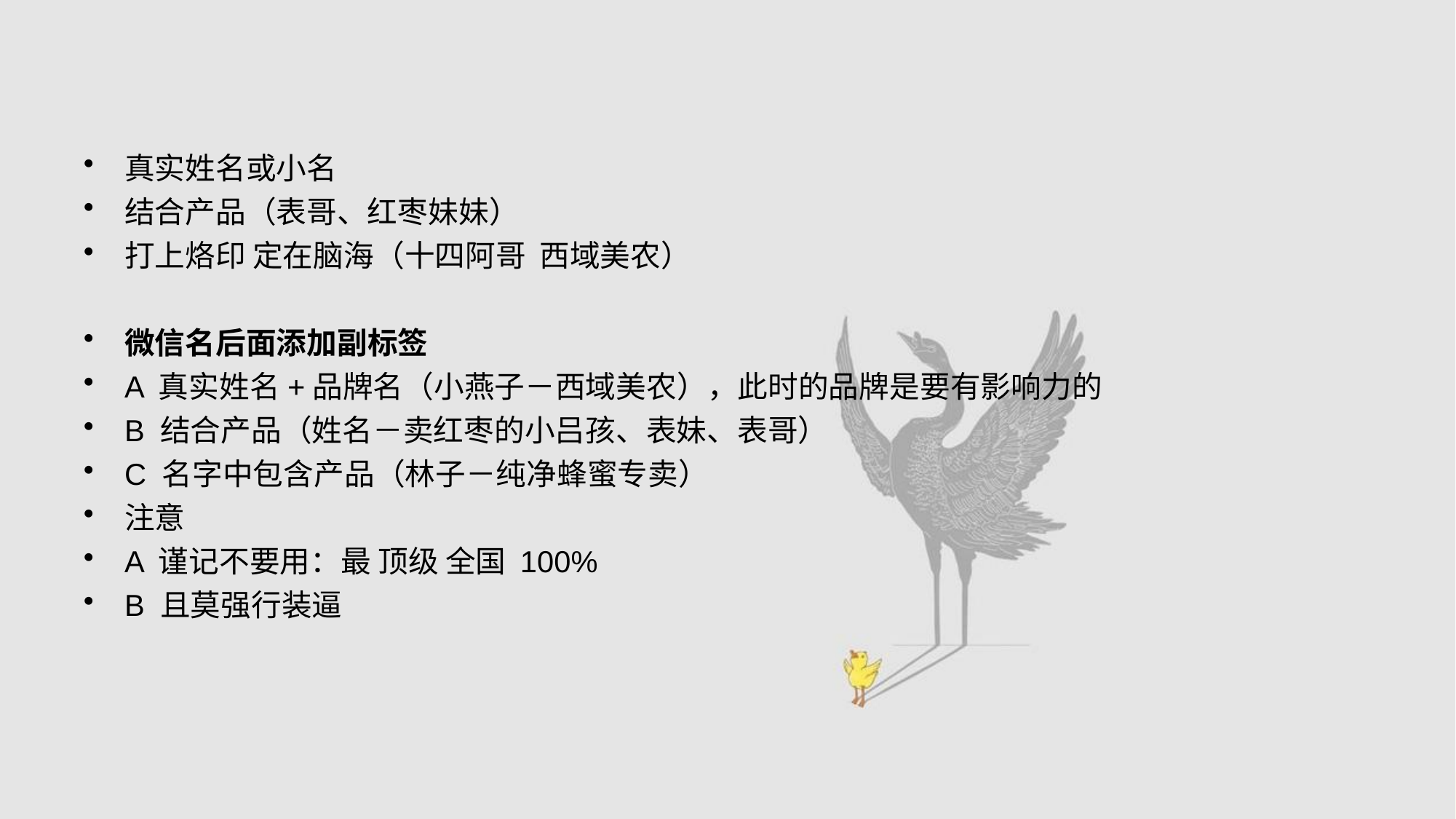

#
真实姓名或小名
结合产品（表哥、红枣妹妹）
打上烙印 定在脑海（十四阿哥  西域美农）

微信名后面添加副标签
A 真实姓名+品牌名（小燕子－西域美农），此时的品牌是要有影响力的
B 结合产品（姓名－卖红枣的小吕孩、表妹、表哥）
C 名字中包含产品（林子－纯净蜂蜜专卖）
注意
A 谨记不要用：最 顶级 全国 100%
B 且莫强行装逼